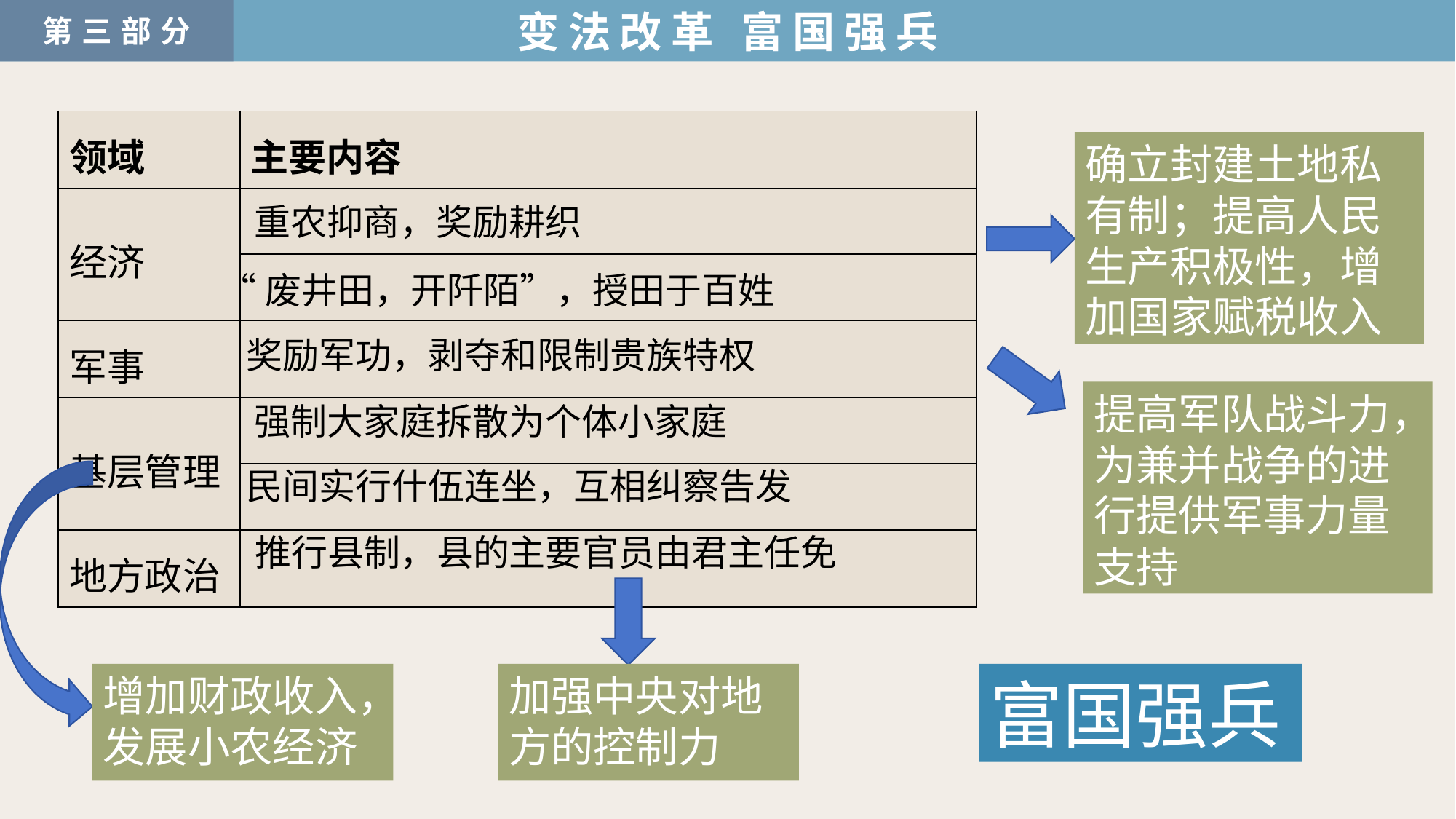

变法改革 富国强兵
第三部分
| 领域 | 主要内容 |
| --- | --- |
| 经济 |  |
|  |  |
| 军事 |  |
| 基层管理 |  |
|  |  |
| 地方政治 |  |
确立封建土地私有制；提高人民生产积极性，增加国家赋税收入
重农抑商，奖励耕织

“废井田，开阡陌”，授田于百姓
奖励军功，剥夺和限制贵族特权

提高军队战斗力，为兼并战争的进行提供军事力量支持
强制大家庭拆散为个体小家庭
民间实行什伍连坐，互相纠察告发

推行县制，县的主要官员由君主任免

增加财政收入，发展小农经济
加强中央对地方的控制力
富国强兵